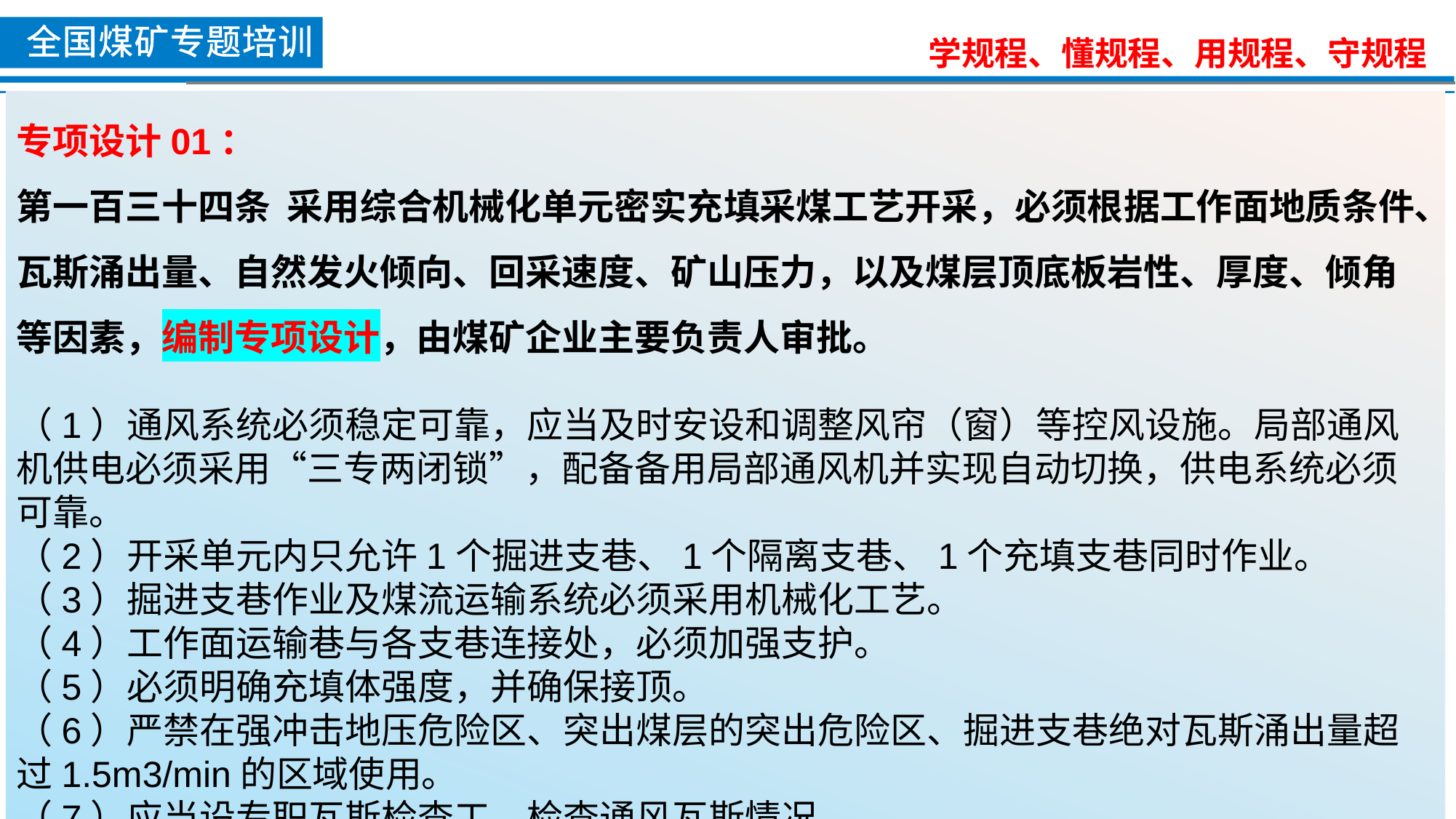

专项设计01：
第一百三十四条  采用综合机械化单元密实充填采煤工艺开采，必须根据工作面地质条件、瓦斯涌出量、自然发火倾向、回采速度、矿山压力，以及煤层顶底板岩性、厚度、倾角等因素，编制专项设计，由煤矿企业主要负责人审批。

（1）通风系统必须稳定可靠，应当及时安设和调整风帘（窗）等控风设施。局部通风机供电必须采用“三专两闭锁”，配备备用局部通风机并实现自动切换，供电系统必须可靠。
（2）开采单元内只允许1个掘进支巷、1个隔离支巷、1个充填支巷同时作业。
（3）掘进支巷作业及煤流运输系统必须采用机械化工艺。
（4）工作面运输巷与各支巷连接处，必须加强支护。
（5）必须明确充填体强度，并确保接顶。
（6）严禁在强冲击地压危险区、突出煤层的突出危险区、掘进支巷绝对瓦斯涌出量超过1.5m3/min的区域使用。
（7）应当设专职瓦斯检查工，检查通风瓦斯情况。